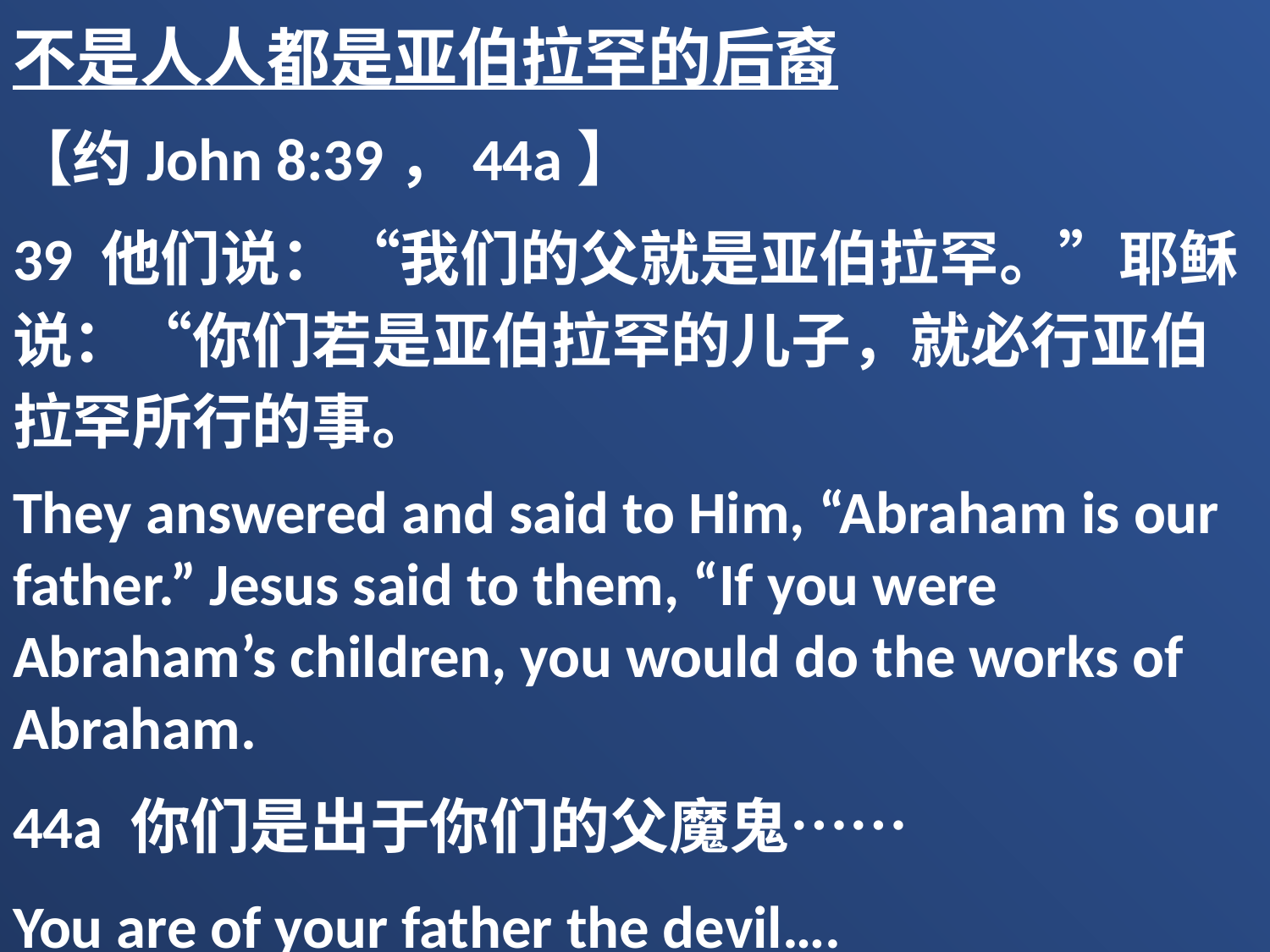

不是人人都是亚伯拉罕的后裔
【约John 8:39，44a】
39 他们说：“我们的父就是亚伯拉罕。”耶稣说：“你们若是亚伯拉罕的儿子，就必行亚伯拉罕所行的事。
They answered and said to Him, “Abraham is our father.” Jesus said to them, “If you were Abraham’s children, you would do the works of Abraham.
44a 你们是出于你们的父魔鬼……
You are of your father the devil….